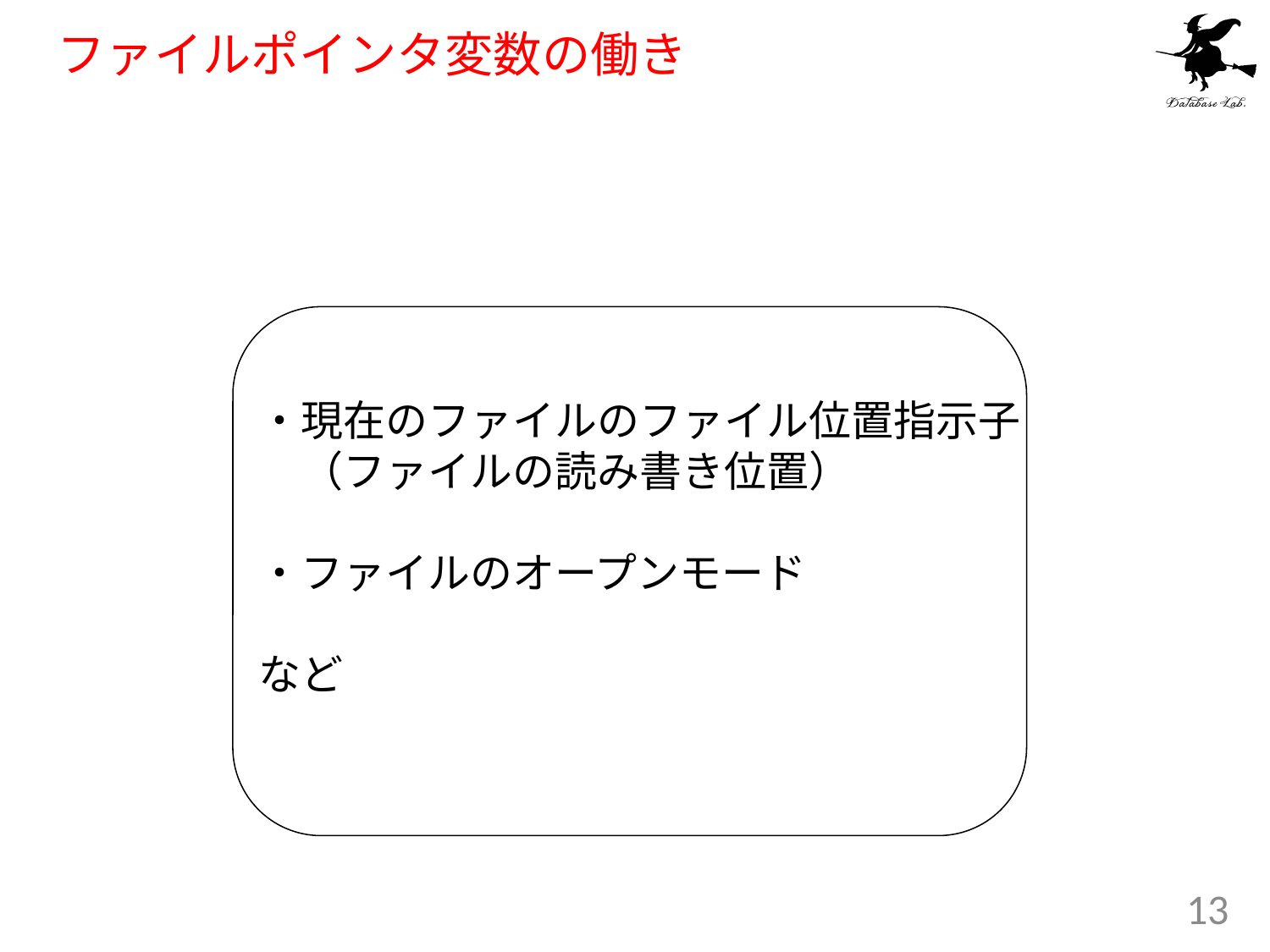

# ファイルポインタ変数の働き

・現在のファイルのファイル位置指示子
　（ファイルの読み書き位置）

・ファイルのオープンモード

など
13